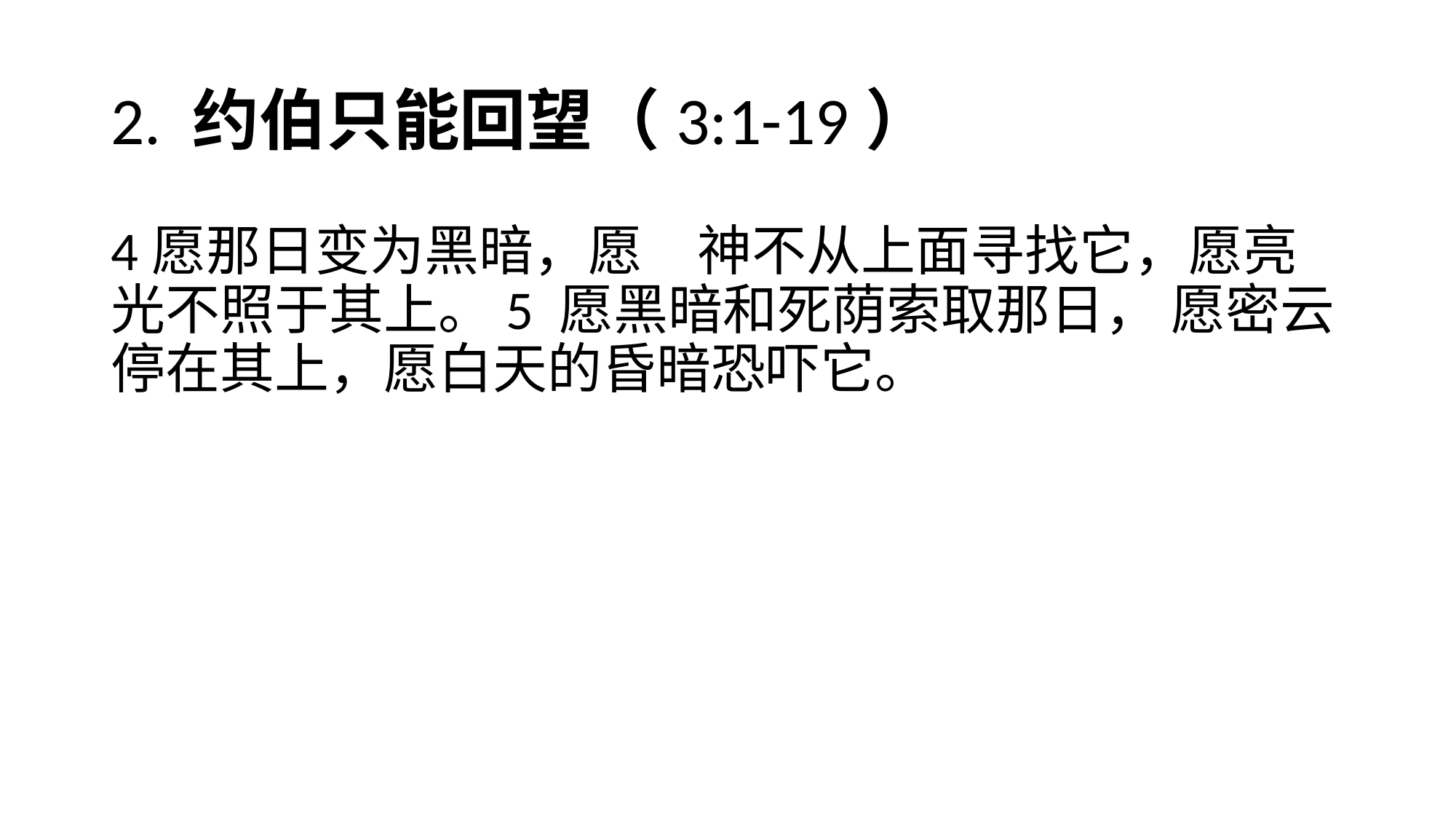

# 2. 约伯只能回望（3:1-19）
4愿那日变为黑暗，愿　神不从上面寻找它，愿亮光不照于其上。5 愿黑暗和死荫索取那日， 愿密云停在其上，愿白天的昏暗恐吓它。